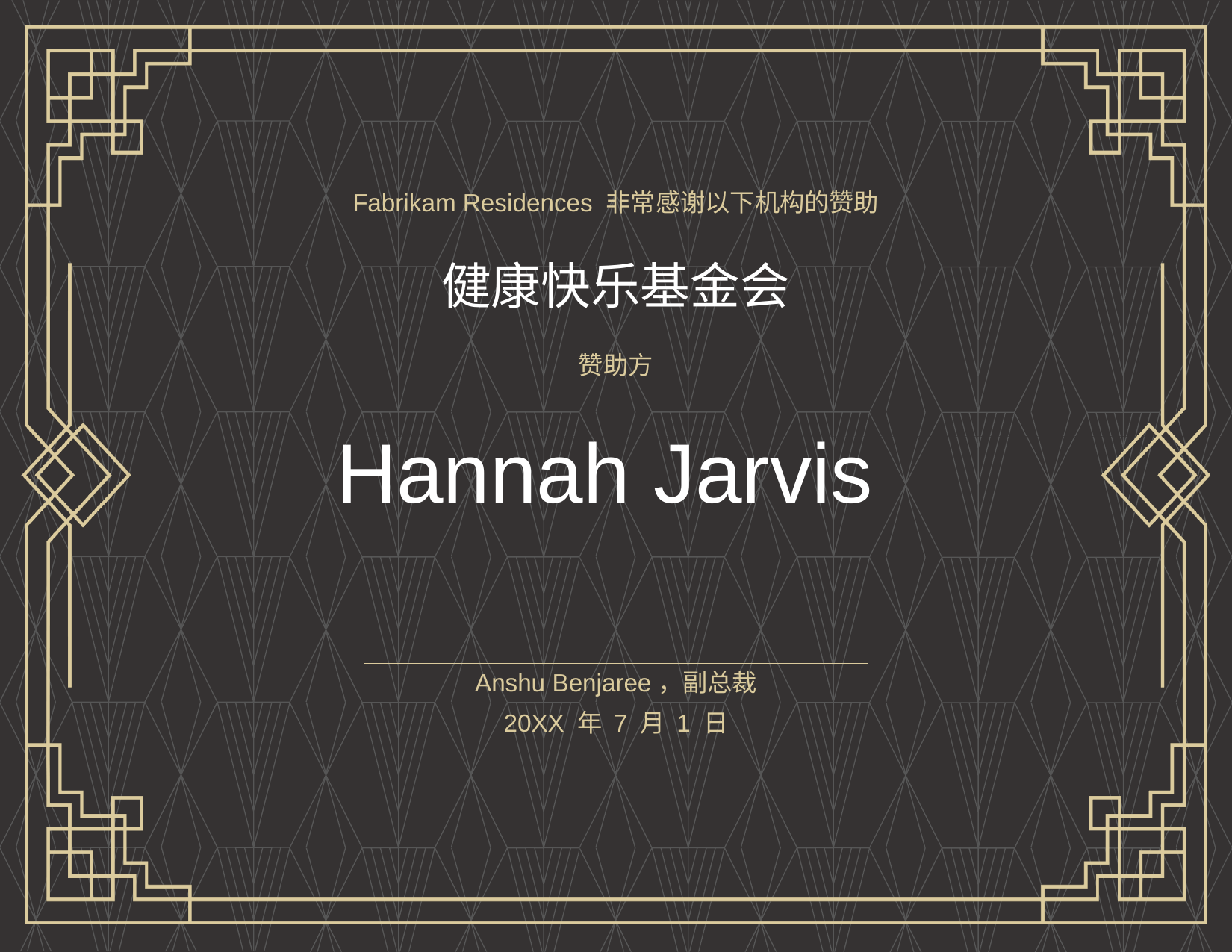

Fabrikam Residences 非常感谢以下机构的赞助
健康快乐基金会
赞助方
# Hannah Jarvis
Anshu Benjaree，副总裁
20XX 年 7 月 1 日